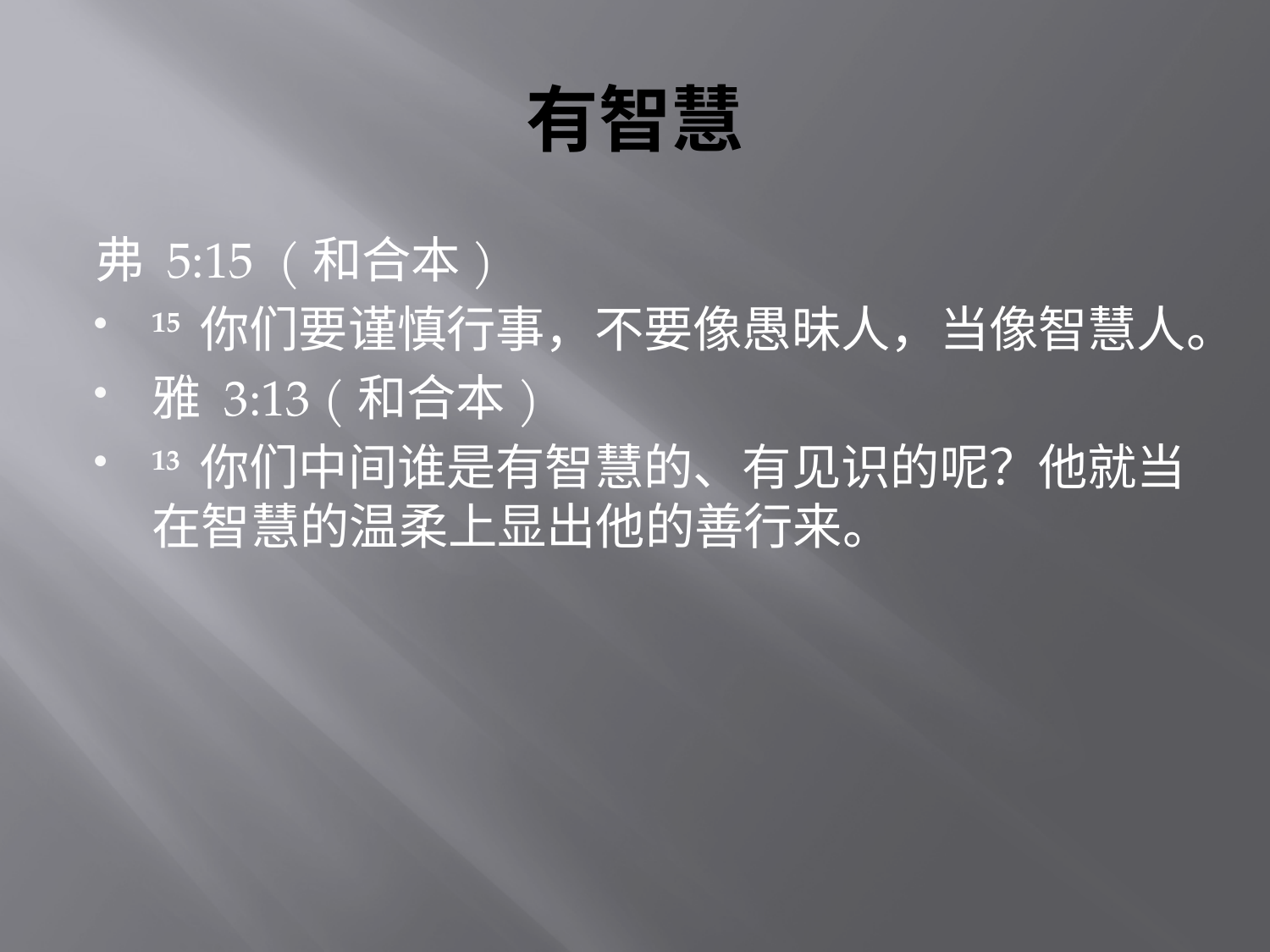

# 有智慧
弗 5:15  (和合本)
15 你们要谨慎行事，不要像愚昧人，当像智慧人。
雅 3:13 (和合本)
13 你们中间谁是有智慧的、有见识的呢？他就当在智慧的温柔上显出他的善行来。